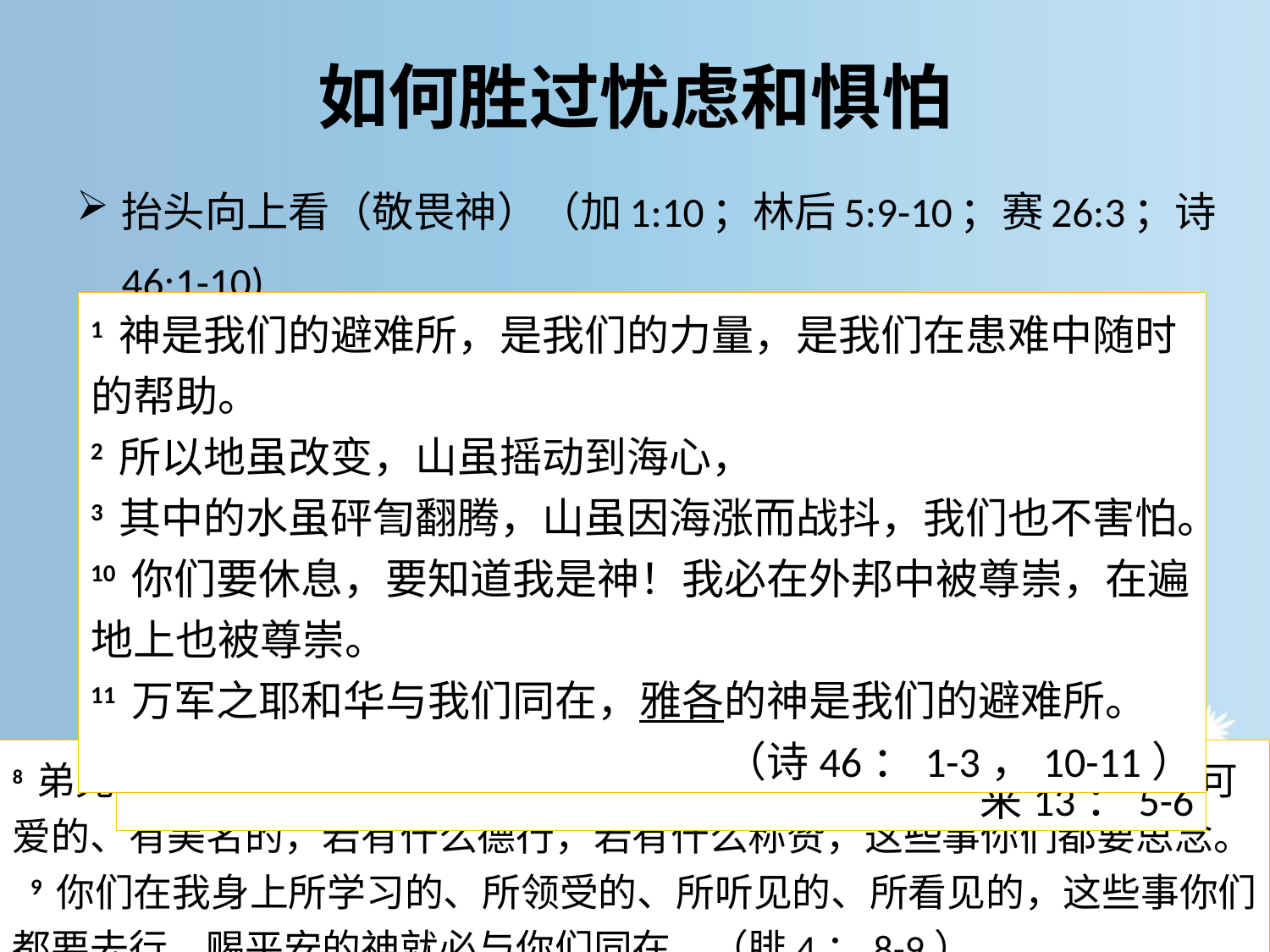

# 如何胜过忧虑和惧怕
抬头向上看（敬畏神）（加1:10；林后5:9-10；赛26:3；诗46:1-10)
神是爱里没有惧怕，祂“总不撇下你，也不丢弃你”（约一4:15-21；诗94：14；来13：5-6）
思想神在基督里已经为我们所成就的大工（弗2：8-10）
使人惧怕的环境是神促使我们成长，荣耀神的机会（罗8:28)
正确地处理罪（约一1:9；太5:23-24)
对自己的心说话（诗42，103）
祷告（真实地来到神面前）、默想经文
锻炼和休息
1 神是我们的避难所，是我们的力量，是我们在患难中随时的帮助。
2 所以地虽改变，山虽摇动到海心，
3 其中的水虽砰訇翻腾，山虽因海涨而战抖，我们也不害怕。
10 你们要休息，要知道我是神！我必在外邦中被尊崇，在遍地上也被尊崇。
11 万军之耶和华与我们同在，雅各的神是我们的避难所。
（诗46：1-3，10-11）
因为耶和华必不丢弃他的百姓，也不离弃他的产业。
（诗94：14）

5 你们存心不可贪爱钱财，要以自己所有的为足；因为主曾说：“我总不撇下你，也不丢弃你。” 6 所以我们可以放胆说：“主是帮助我的，我必不惧怕，人能把我怎么样呢？”
来13：5-6
8 弟兄们，我还有未尽的话，凡是真实的、可敬的、公义的、清洁的、可爱的、有美名的，若有什么德行，若有什么称赞，这些事你们都要思念。 9 你们在我身上所学习的、所领受的、所听见的、所看见的，这些事你们都要去行，赐平安的神就必与你们同在。（腓4：8-9）